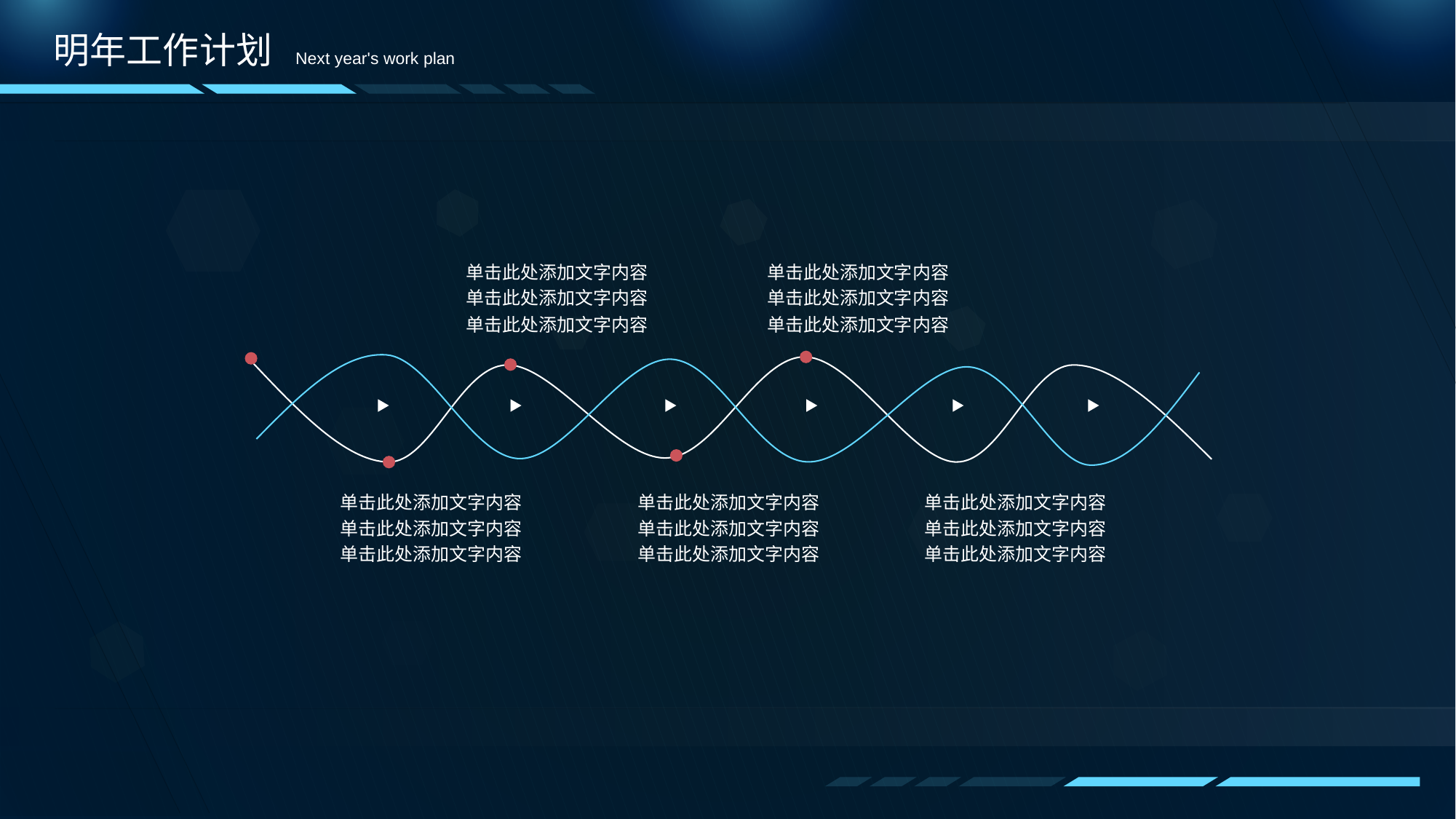

明年工作计划
Next year's work plan
单击此处添加文字内容
单击此处添加文字内容
单击此处添加文字内容
单击此处添加文字内容
单击此处添加文字内容
单击此处添加文字内容

单击此处添加文字内容
单击此处添加文字内容
单击此处添加文字内容
单击此处添加文字内容
单击此处添加文字内容
单击此处添加文字内容
单击此处添加文字内容
单击此处添加文字内容
单击此处添加文字内容